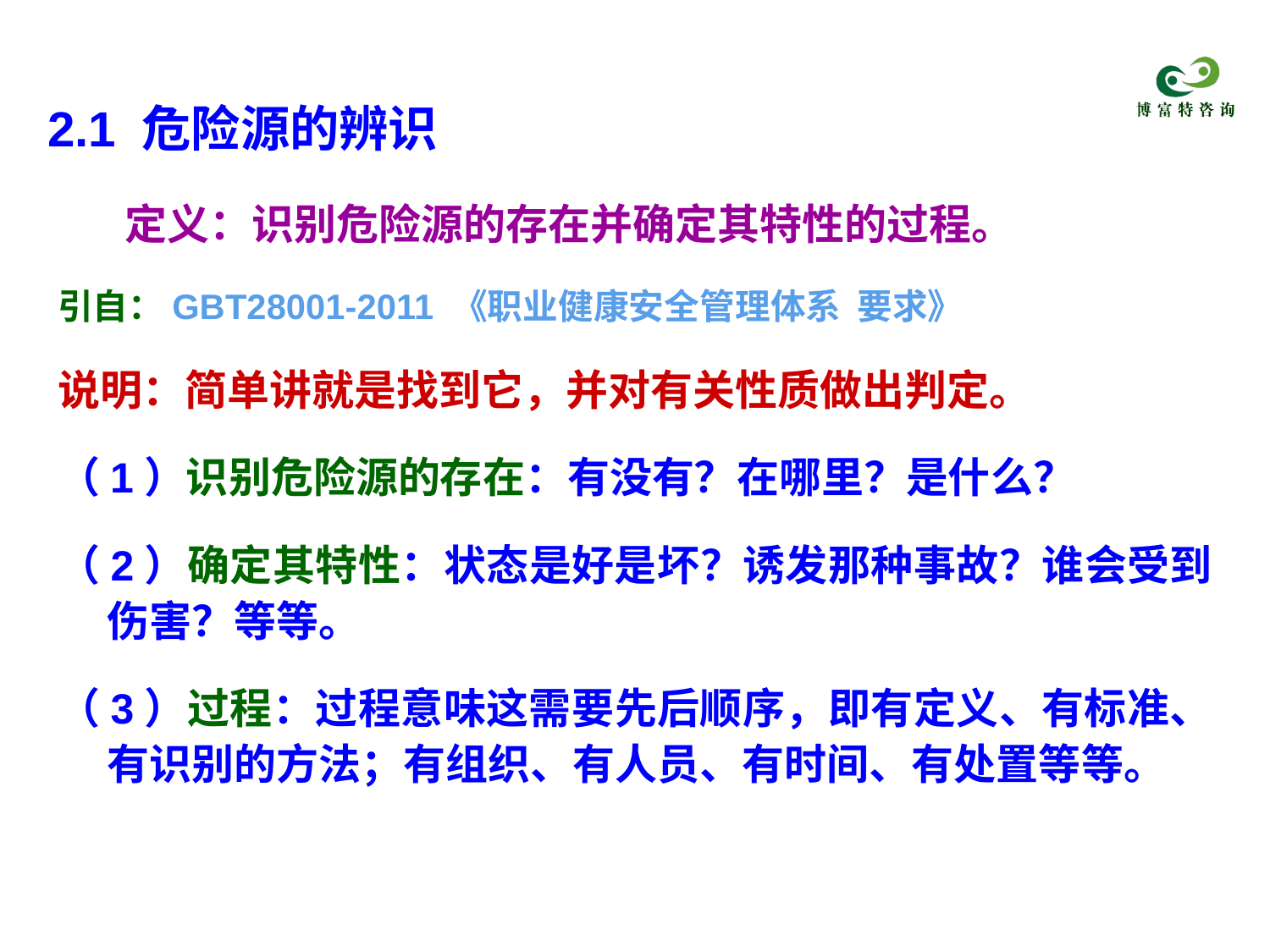

2.1 危险源的辨识
      定义：识别危险源的存在并确定其特性的过程。
引自：GBT28001-2011 《职业健康安全管理体系  要求》
说明：简单讲就是找到它，并对有关性质做出判定。
（1）识别危险源的存在：有没有？在哪里？是什么？
（2）确定其特性：状态是好是坏？诱发那种事故？谁会受到伤害？等等。
（3）过程：过程意味这需要先后顺序，即有定义、有标准、有识别的方法；有组织、有人员、有时间、有处置等等。